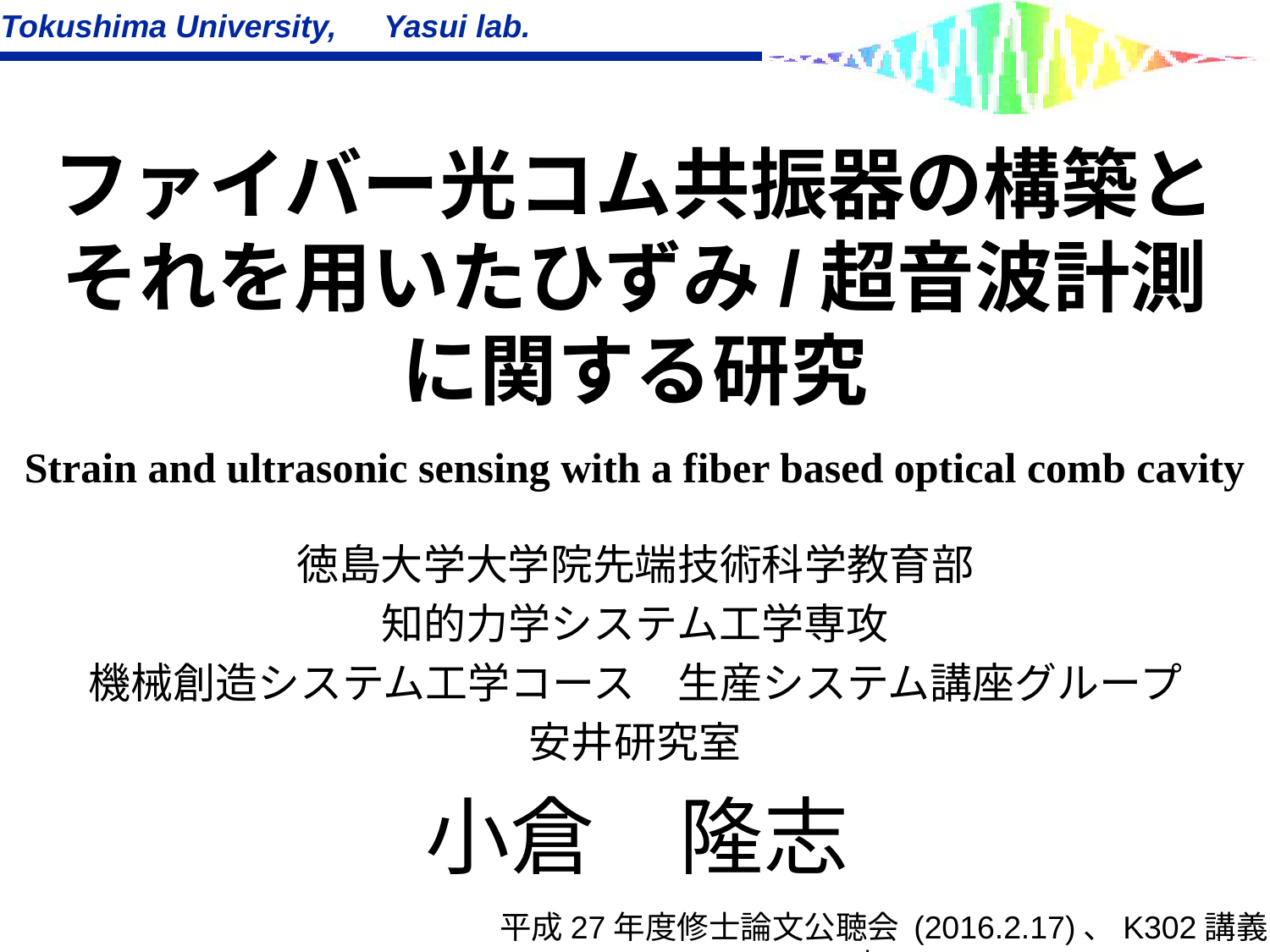

# ファイバー光コム共振器の構築と それを用いたひずみ/超音波計測 に関する研究
Strain and ultrasonic sensing with a fiber based optical comb cavity
徳島大学大学院先端技術科学教育部
知的力学システム工学専攻
機械創造システム工学コース　生産システム講座グループ
安井研究室
小倉　隆志
平成27年度修士論文公聴会 (2016.2.17)、K302講義室